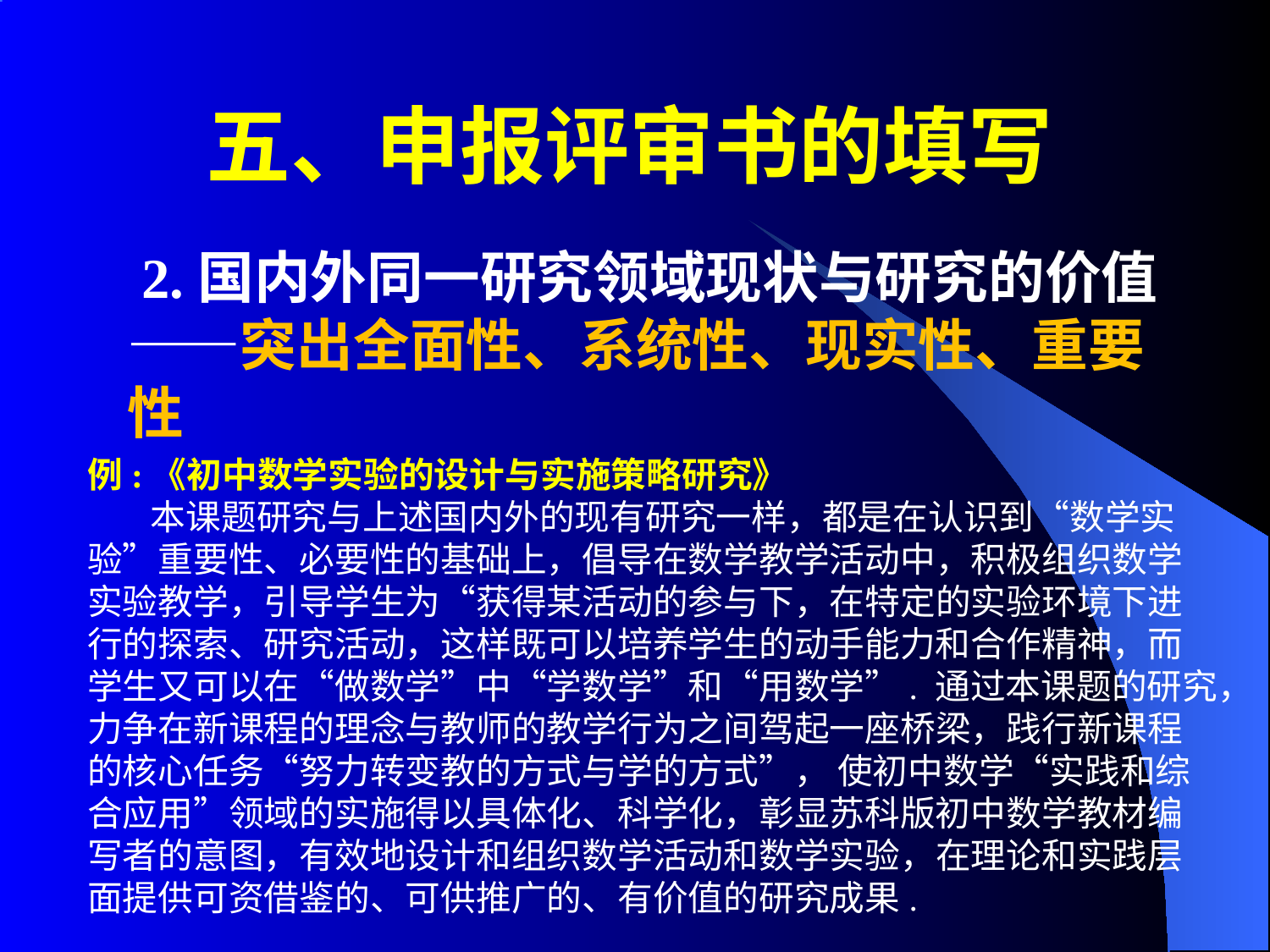

五、申报评审书的填写
 2.国内外同一研究领域现状与研究的价值——突出全面性、系统性、现实性、重要性

例:《初中数学实验的设计与实施策略研究》
       本课题研究与上述国内外的现有研究一样，都是在认识到“数学实验”重要性、必要性的基础上，倡导在数学教学活动中，积极组织数学实验教学，引导学生为“获得某活动的参与下，在特定的实验环境下进行的探索、研究活动，这样既可以培养学生的动手能力和合作精神，而学生又可以在“做数学”中“学数学”和“用数学”. 通过本课题的研究，力争在新课程的理念与教师的教学行为之间驾起一座桥梁，践行新课程的核心任务“努力转变教的方式与学的方式”， 使初中数学“实践和综合应用”领域的实施得以具体化、科学化，彰显苏科版初中数学教材编写者的意图，有效地设计和组织数学活动和数学实验，在理论和实践层面提供可资借鉴的、可供推广的、有价值的研究成果.